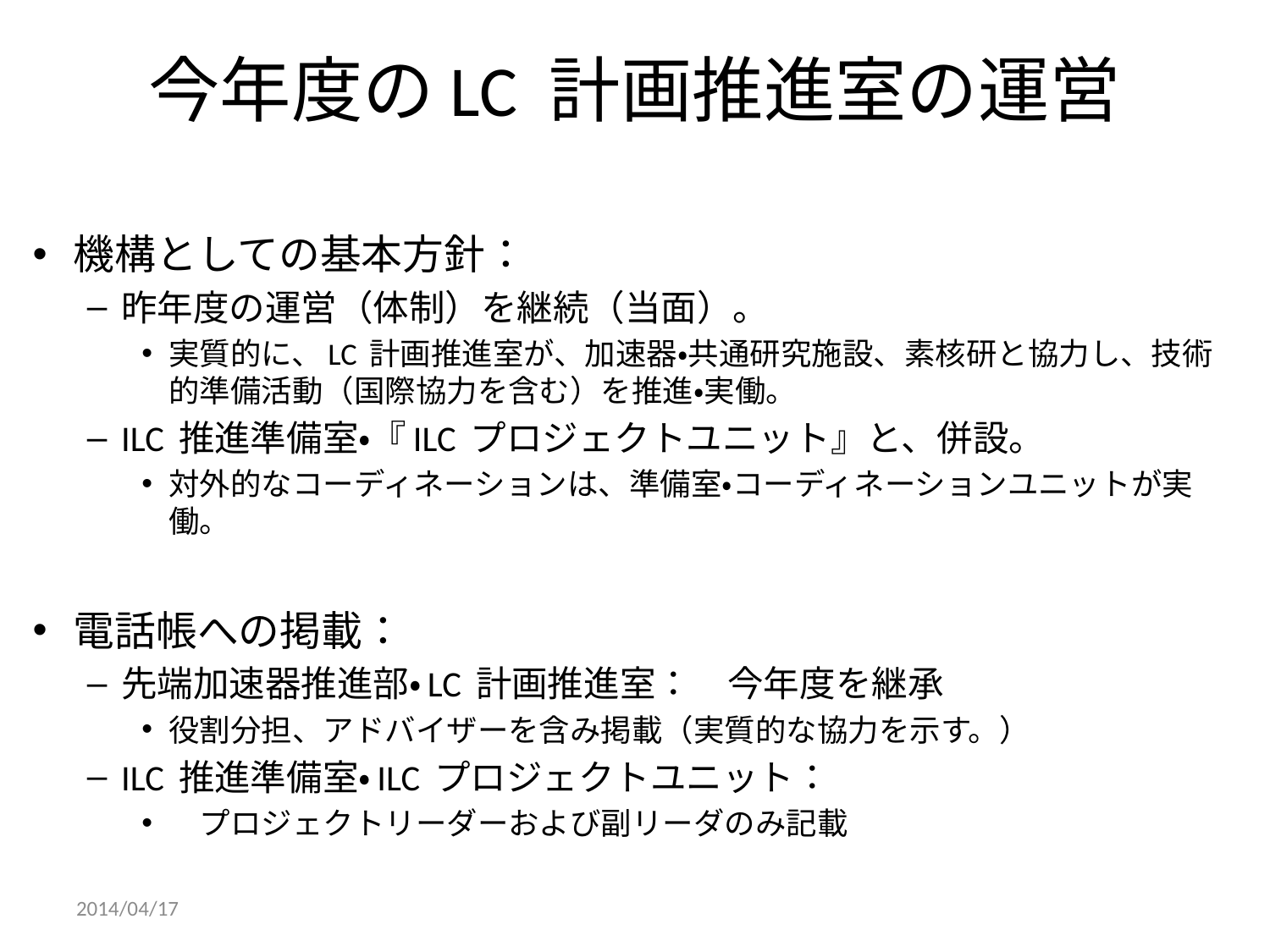

# 今年度のLC 計画推進室の運営
機構としての基本方針：
昨年度の運営（体制）を継続（当面）。
実質的に、LC 計画推進室が、加速器・共通研究施設、素核研と協力し、技術的準備活動（国際協力を含む）を推進・実働。
ILC 推進準備室・『ILC プロジェクトユニット』と、併設。
対外的なコーディネーションは、準備室・コーディネーションユニットが実働。

電話帳への掲載：
先端加速器推進部・LC 計画推進室：　今年度を継承
役割分担、アドバイザーを含み掲載（実質的な協力を示す。）
ILC 推進準備室・ILC プロジェクトユニット：
　プロジェクトリーダーおよび副リーダのみ記載

2014/04/17